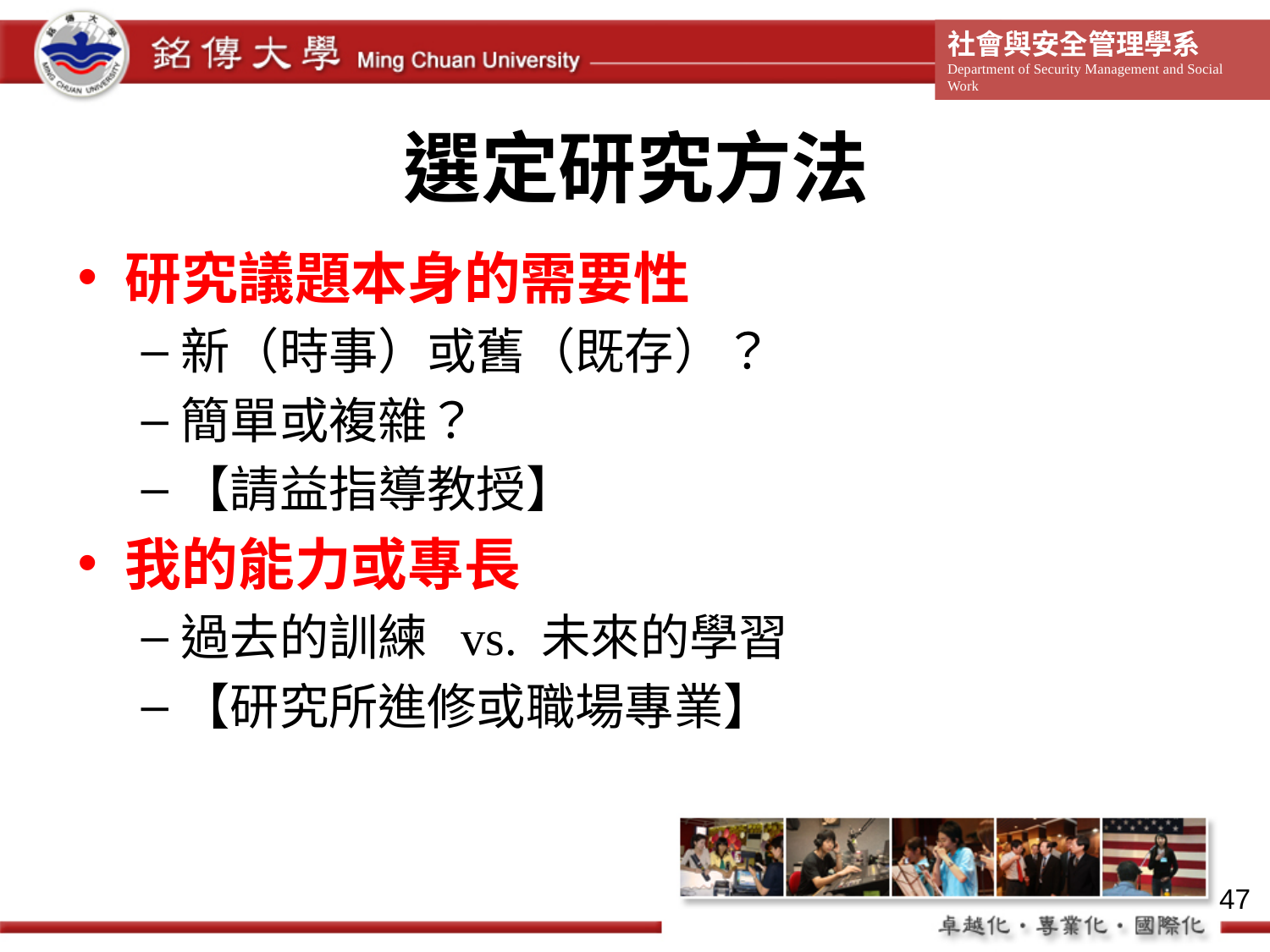

# 選定研究方法
研究議題本身的需要性
新（時事）或舊（既存）？
簡單或複雜？
【請益指導教授】
我的能力或專長
過去的訓練  vs. 未來的學習
【研究所進修或職場專業】
47